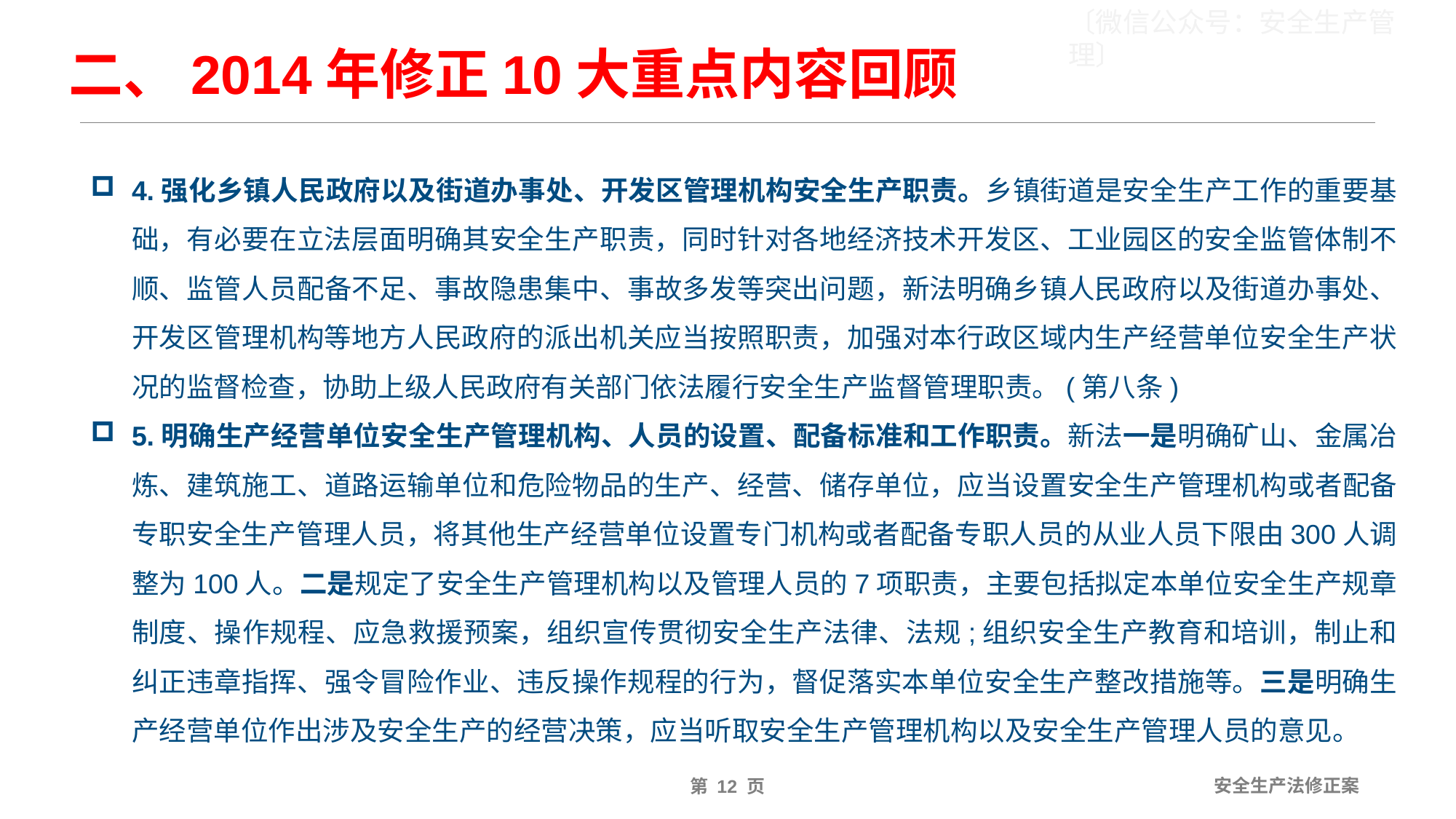

二、2014年修正10大重点内容回顾
4.强化乡镇人民政府以及街道办事处、开发区管理机构安全生产职责。乡镇街道是安全生产工作的重要基础，有必要在立法层面明确其安全生产职责，同时针对各地经济技术开发区、工业园区的安全监管体制不顺、监管人员配备不足、事故隐患集中、事故多发等突出问题，新法明确乡镇人民政府以及街道办事处、开发区管理机构等地方人民政府的派出机关应当按照职责，加强对本行政区域内生产经营单位安全生产状况的监督检查，协助上级人民政府有关部门依法履行安全生产监督管理职责。(第八条)
5.明确生产经营单位安全生产管理机构、人员的设置、配备标准和工作职责。新法一是明确矿山、金属冶炼、建筑施工、道路运输单位和危险物品的生产、经营、储存单位，应当设置安全生产管理机构或者配备专职安全生产管理人员，将其他生产经营单位设置专门机构或者配备专职人员的从业人员下限由300人调整为100人。二是规定了安全生产管理机构以及管理人员的7项职责，主要包括拟定本单位安全生产规章制度、操作规程、应急救援预案，组织宣传贯彻安全生产法律、法规;组织安全生产教育和培训，制止和纠正违章指挥、强令冒险作业、违反操作规程的行为，督促落实本单位安全生产整改措施等。三是明确生产经营单位作出涉及安全生产的经营决策，应当听取安全生产管理机构以及安全生产管理人员的意见。